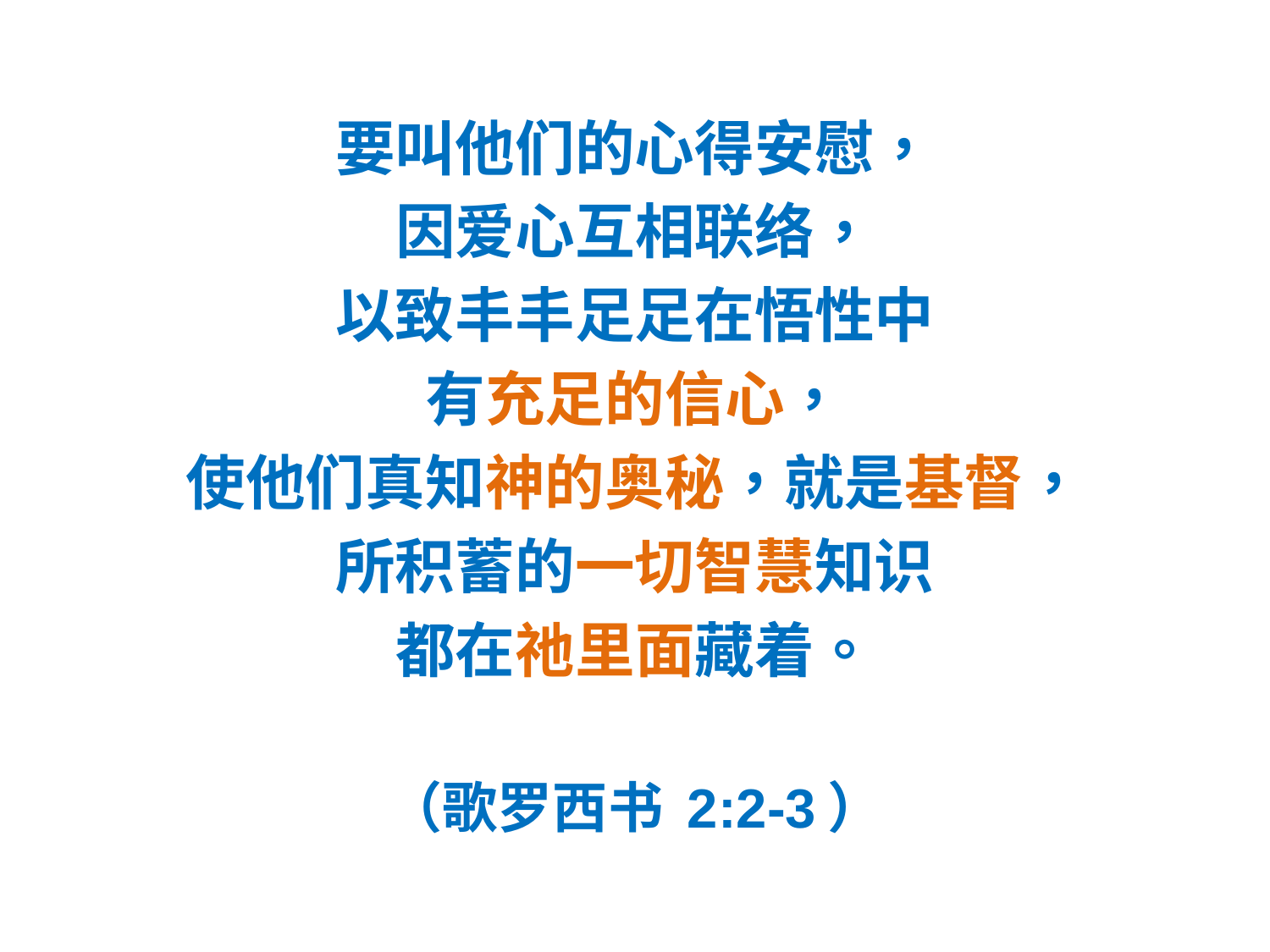

#
要叫他们的心得安慰，
因爱心互相联络，
以致丰丰足足在悟性中
有充足的信心，
使他们真知神的奥秘，就是基督，
所积蓄的一切智慧知识
都在祂里面藏着。

（歌罗西书 2:2-3）